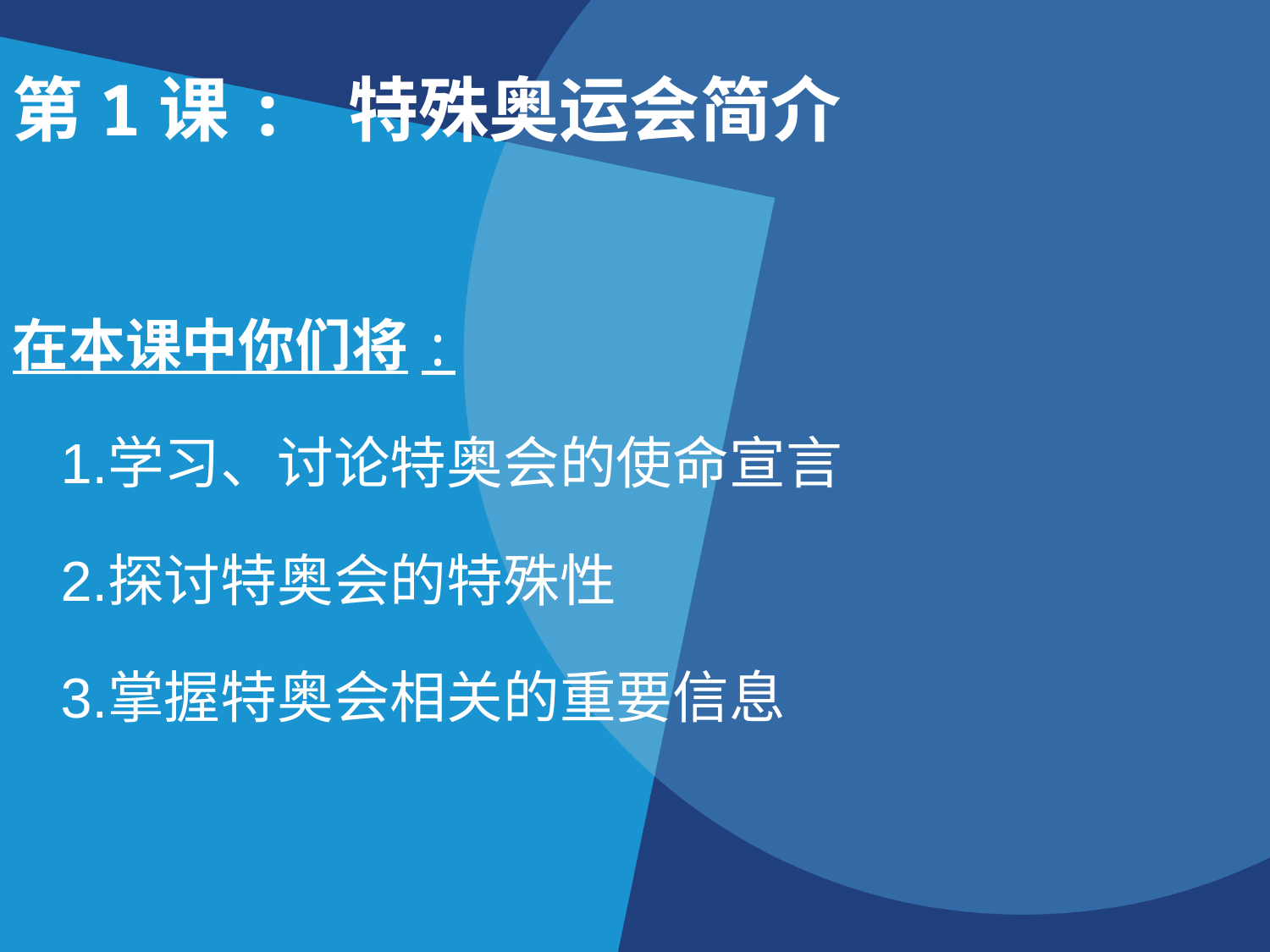

第1课: 特殊奥运会简介
在本课中你们将:
学习、讨论特奥会的使命宣言
探讨特奥会的特殊性
掌握特奥会相关的重要信息